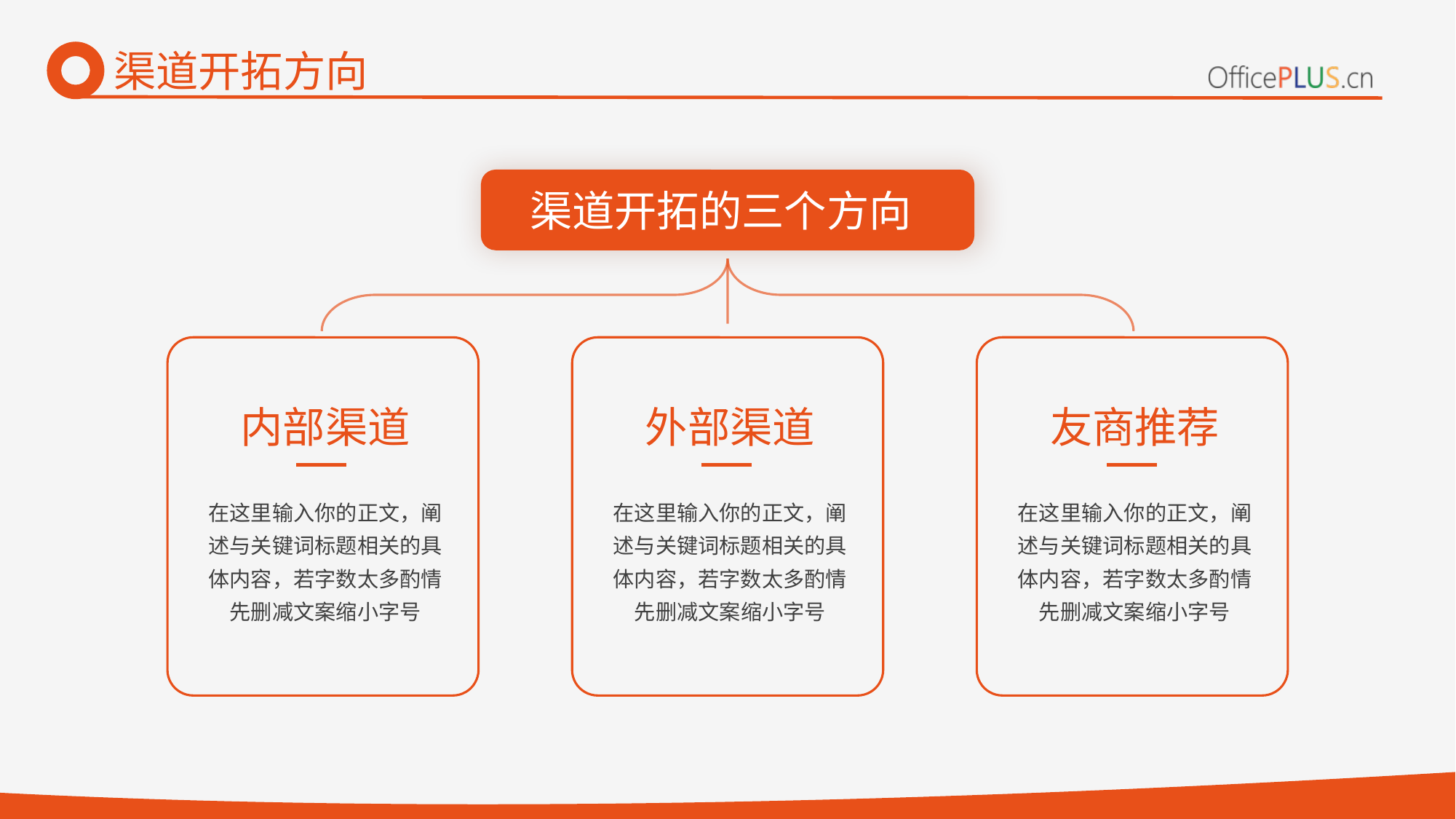

# 渠道开拓方向

渠道开拓的三个方向

内部渠道
外部渠道
友商推荐
在这里输入你的正文，阐述与关键词标题相关的具体内容，若字数太多酌情先删减文案缩小字号
在这里输入你的正文，阐述与关键词标题相关的具体内容，若字数太多酌情先删减文案缩小字号
在这里输入你的正文，阐述与关键词标题相关的具体内容，若字数太多酌情先删减文案缩小字号